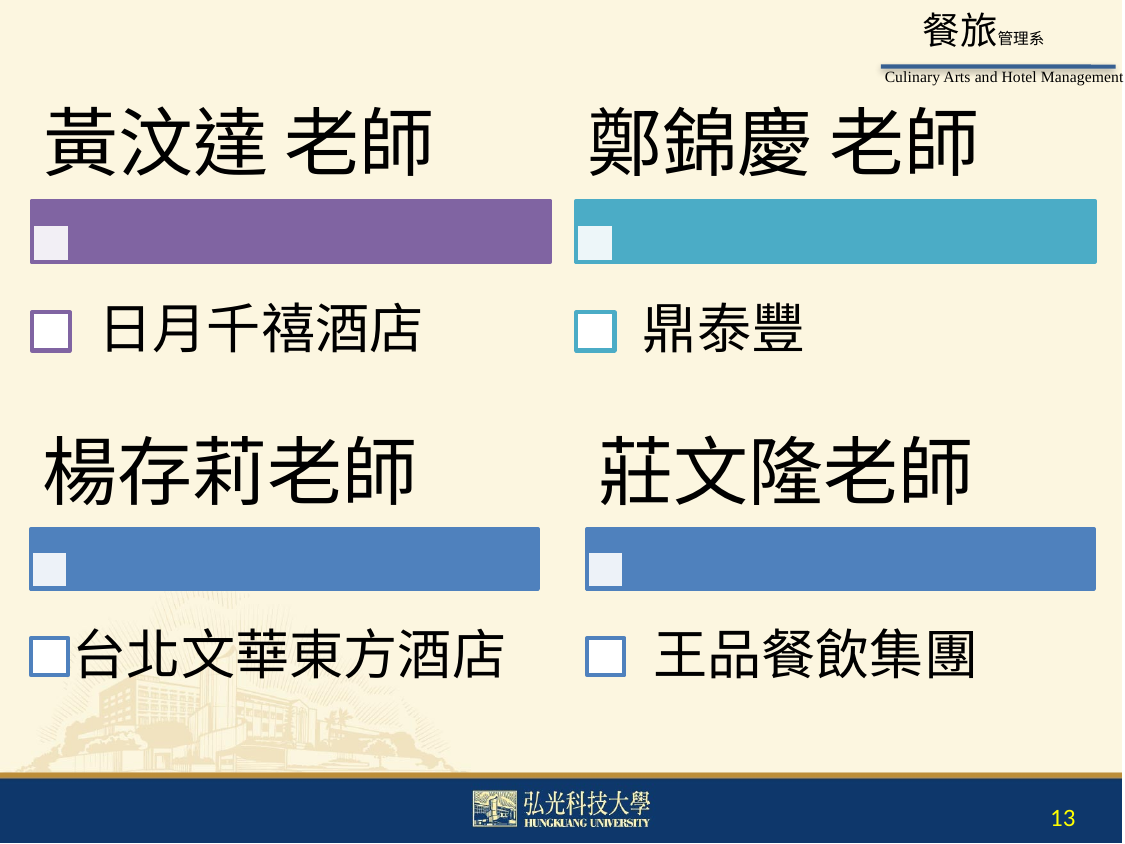

黃汶達 老師
日月千禧酒店
鄭錦慶 老師
鼎泰豐
楊存莉老師
台北文華東方酒店
莊文隆老師
王品餐飲集團
13